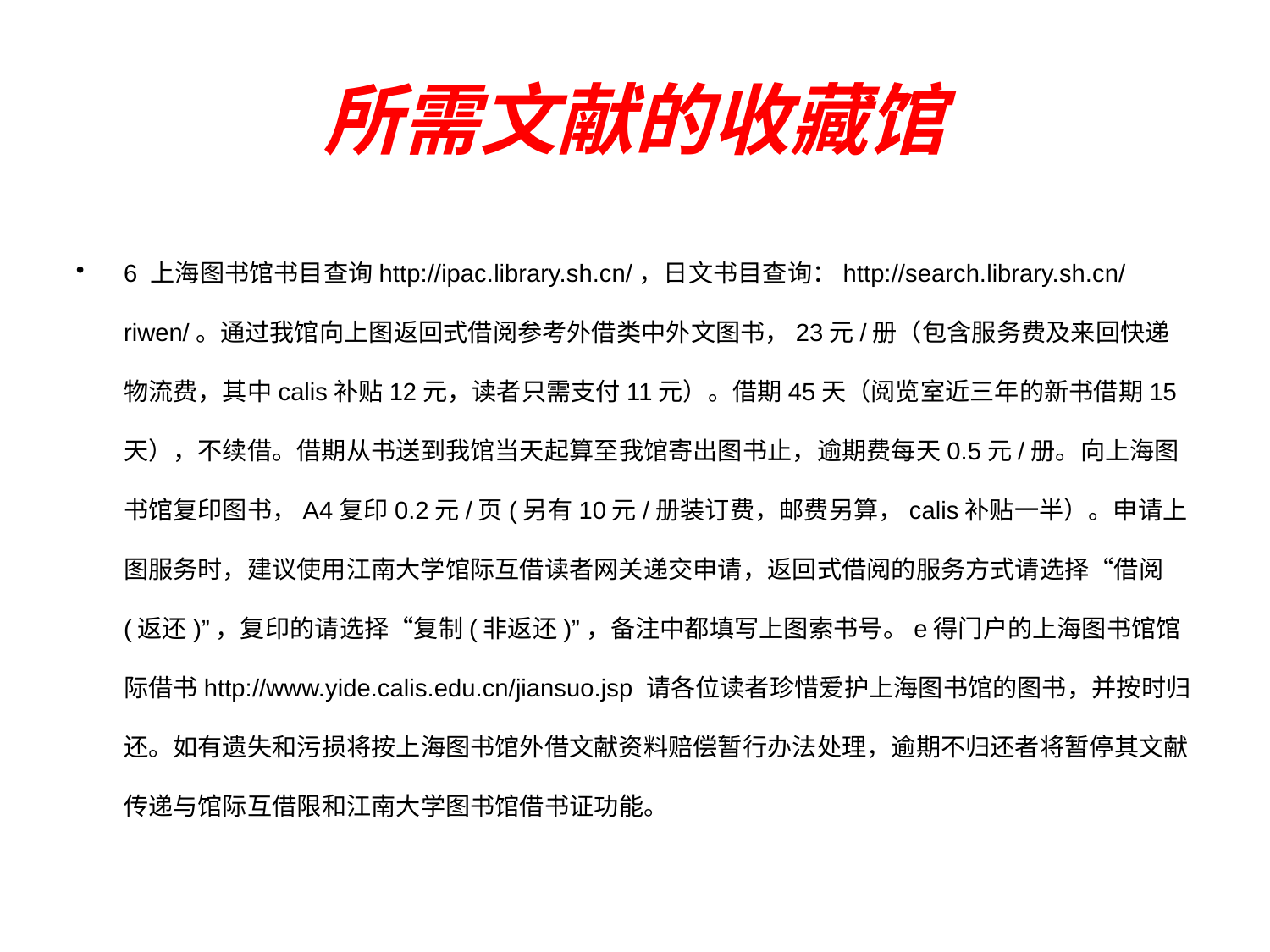

# 所需文献的收藏馆
6 上海图书馆书目查询http://ipac.library.sh.cn/，日文书目查询：http://search.library.sh.cn/riwen/。通过我馆向上图返回式借阅参考外借类中外文图书，23元/册（包含服务费及来回快递物流费，其中calis补贴12元，读者只需支付11元）。借期45天（阅览室近三年的新书借期15天），不续借。借期从书送到我馆当天起算至我馆寄出图书止，逾期费每天0.5元/册。向上海图书馆复印图书，A4复印0.2元/页(另有10元/册装订费，邮费另算，calis补贴一半）。申请上图服务时，建议使用江南大学馆际互借读者网关递交申请，返回式借阅的服务方式请选择“借阅(返还)”，复印的请选择“复制(非返还)”，备注中都填写上图索书号。e得门户的上海图书馆馆际借书http://www.yide.calis.edu.cn/jiansuo.jsp 请各位读者珍惜爱护上海图书馆的图书，并按时归还。如有遗失和污损将按上海图书馆外借文献资料赔偿暂行办法处理，逾期不归还者将暂停其文献传递与馆际互借限和江南大学图书馆借书证功能。